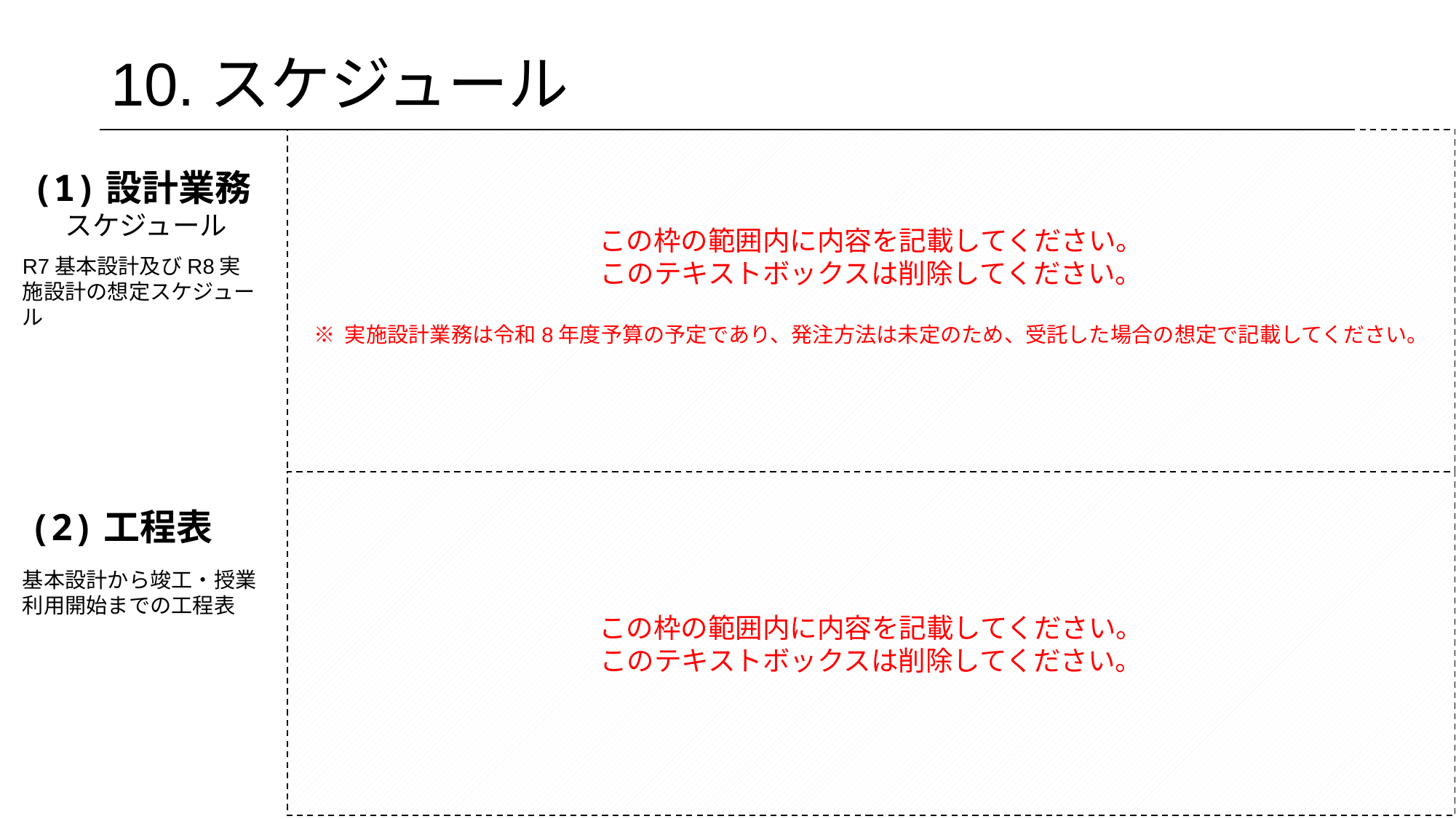

# 10.スケジュール
この枠の範囲内に内容を記載してください。
このテキストボックスは削除してください。

※ 実施設計業務は令和8年度予算の予定であり、発注方法は未定のため、受託した場合の想定で記載してください。

(1)設計業務
　 スケジュール
R7基本設計及びR8実施設計の想定スケジュール
この枠の範囲内に内容を記載してください。
このテキストボックスは削除してください。
(2)工程表
基本設計から竣工・授業利用開始までの工程表